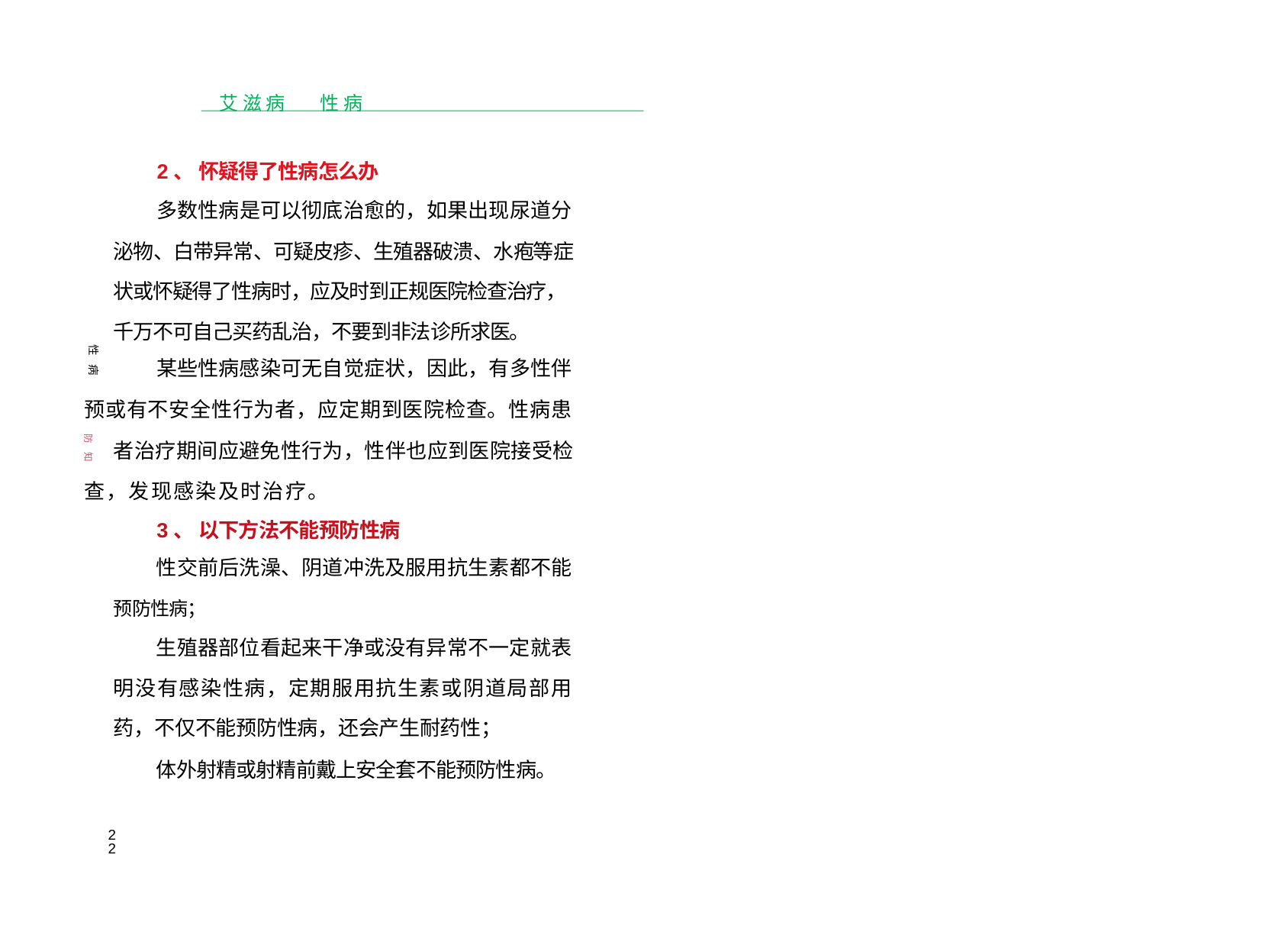

艾 滋 病        性 病

2、 怀疑得了性病怎么办
多数性病是可以彻底治愈的，如果出现尿道分
泌物、白带异常、可疑皮疹、生殖器破溃、水疱等症 状或怀疑得了性病时，应及时到正规医院检查治疗， 千万不可自己买药乱治，不要到非法诊所求医。
某些性病感染可无自觉症状，因此，有多性伴
预或有不安全性行为者，应定期到医院检查。性病患

性病

防    知

者治疗期间应避免性行为，性伴也应到医院接受检

查，发现感染及时治疗。
3、 以下方法不能预防性病
性交前后洗澡、阴道冲洗及服用抗生素都不能
预防性病；
生殖器部位看起来干净或没有异常不一定就表
明没有感染性病，定期服用抗生素或阴道局部用 药，不仅不能预防性病，还会产生耐药性；

体外射精或射精前戴上安全套不能预防性病。

22